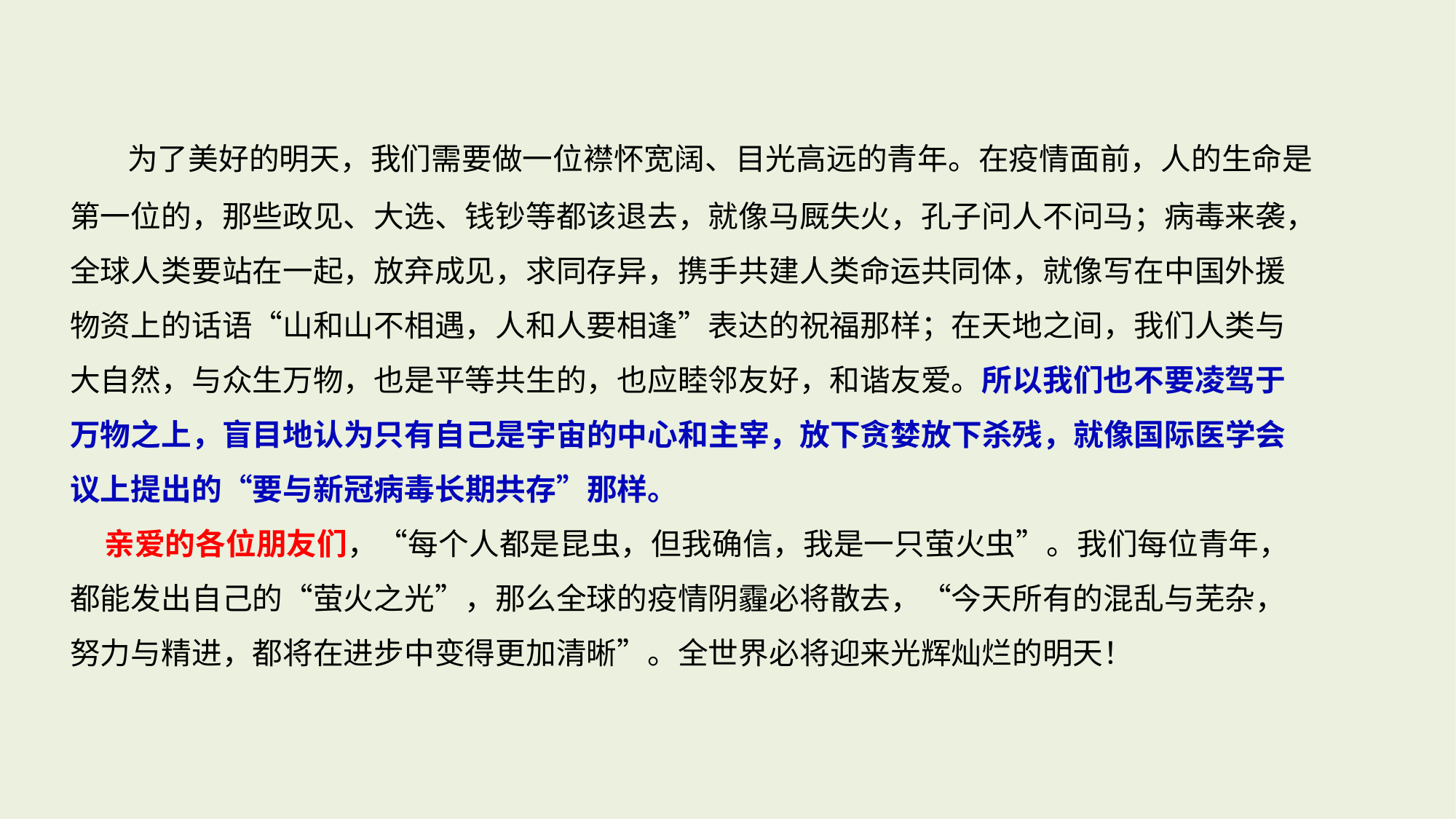

为了美好的明天，我们需要做一位襟怀宽阔、目光高远的青年。在疫情面前，人的生命是第一位的，那些政见、大选、钱钞等都该退去，就像马厩失火，孔子问人不问马；病毒来袭，全球人类要站在一起，放弃成见，求同存异，携手共建人类命运共同体，就像写在中国外援物资上的话语“山和山不相遇，人和人要相逢”表达的祝福那样；在天地之间，我们人类与大自然，与众生万物，也是平等共生的，也应睦邻友好，和谐友爱。所以我们也不要凌驾于万物之上，盲目地认为只有自己是宇宙的中心和主宰，放下贪婪放下杀残，就像国际医学会议上提出的“要与新冠病毒长期共存”那样。
    亲爱的各位朋友们，“每个人都是昆虫，但我确信，我是一只萤火虫”。我们每位青年，都能发出自己的“萤火之光”，那么全球的疫情阴霾必将散去，“今天所有的混乱与芜杂，努力与精进，都将在进步中变得更加清晰”。全世界必将迎来光辉灿烂的明天！